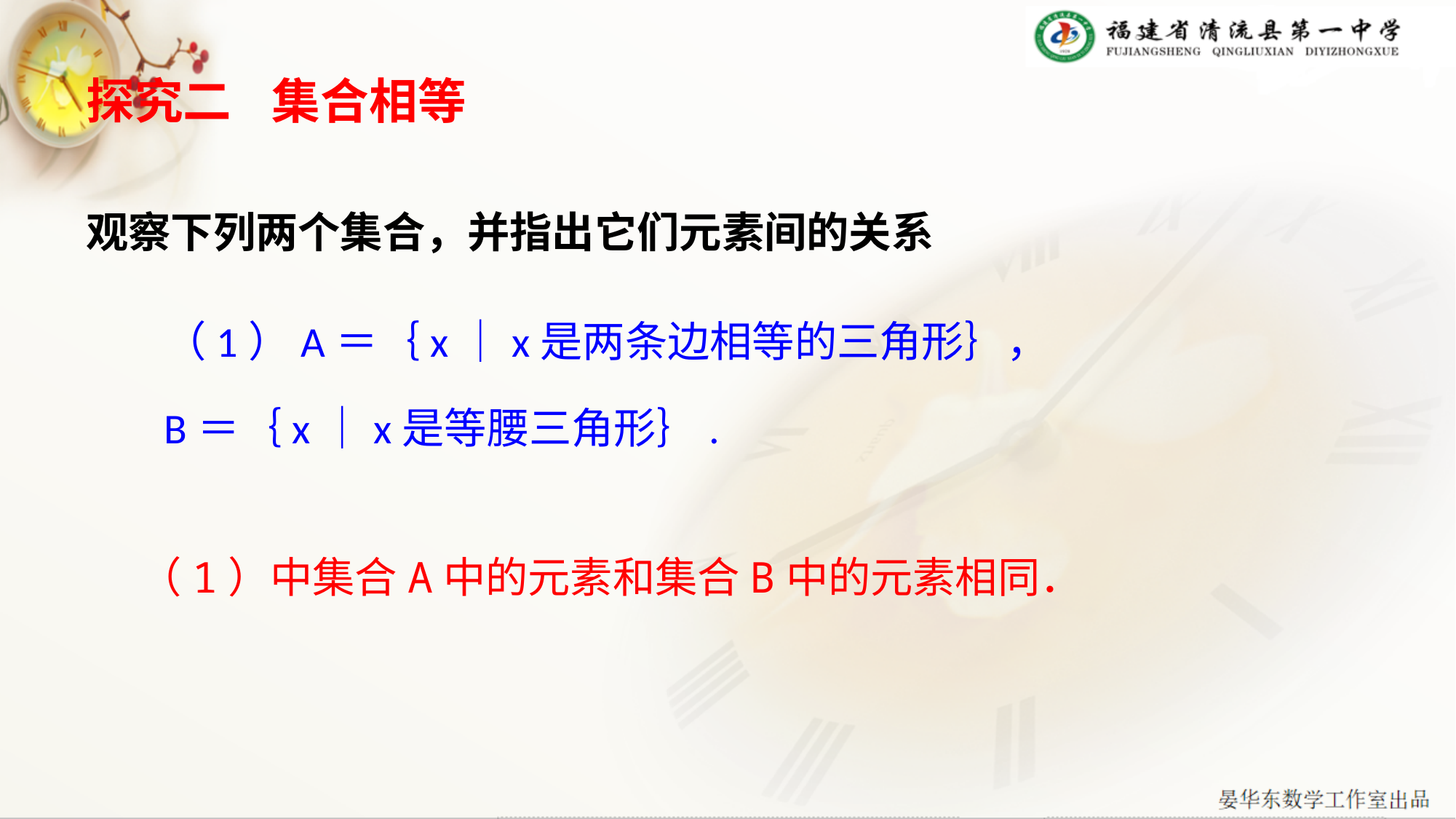

探究二   集合相等
观察下列两个集合，并指出它们元素间的关系
（1）A＝｛x｜x是两条边相等的三角形｝，
B＝｛x｜x是等腰三角形｝.
（1）中集合A中的元素和集合B中的元素相同．